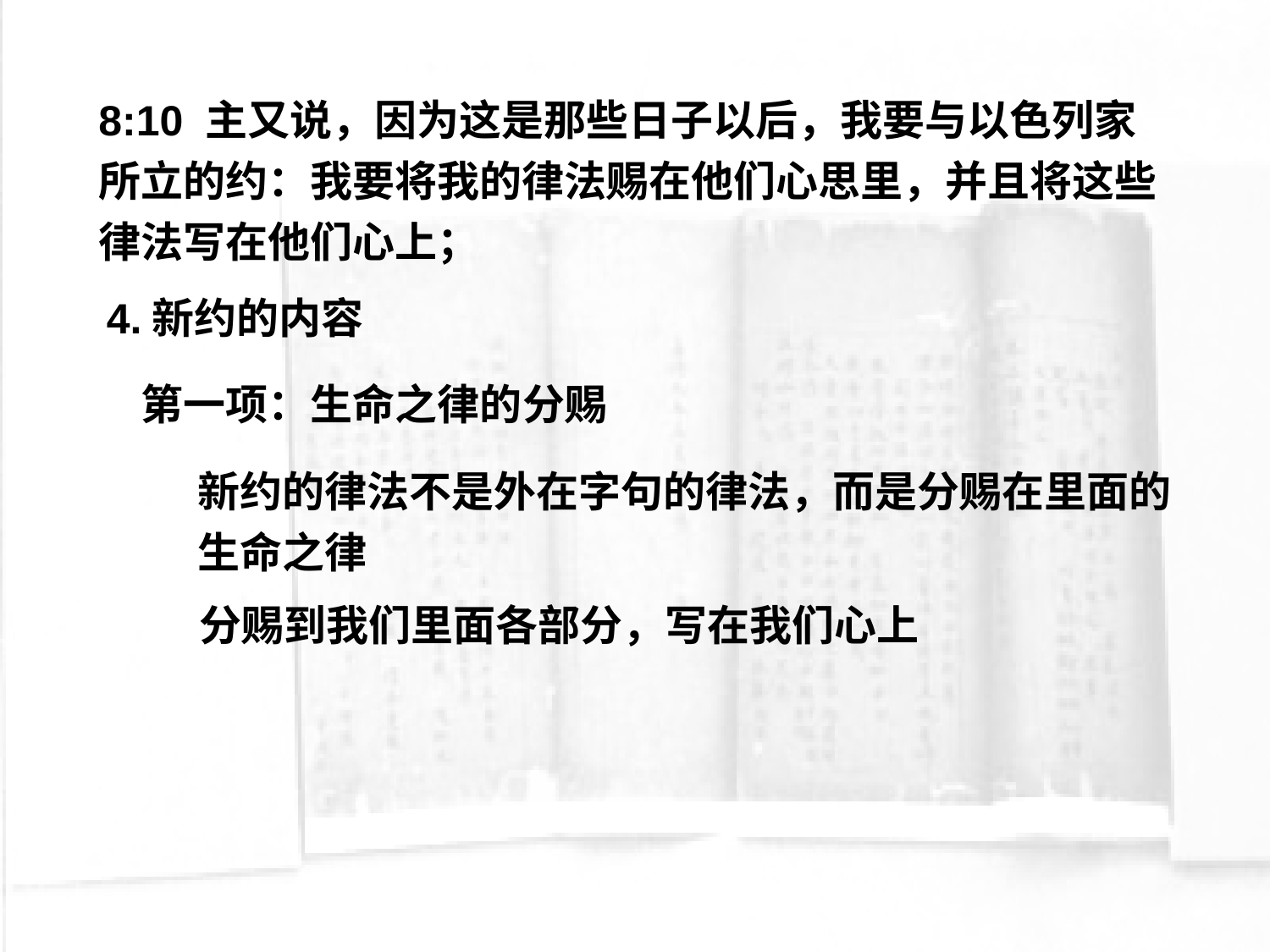

8:10 主又说，因为这是那些日子以后，我要与以色列家所立的约：我要将我的律法赐在他们心思里，并且将这些律法写在他们心上；
4.新约的内容
第一项：生命之律的分赐
新约的律法不是外在字句的律法，而是分赐在里面的生命之律
分赐到我们里面各部分，写在我们心上